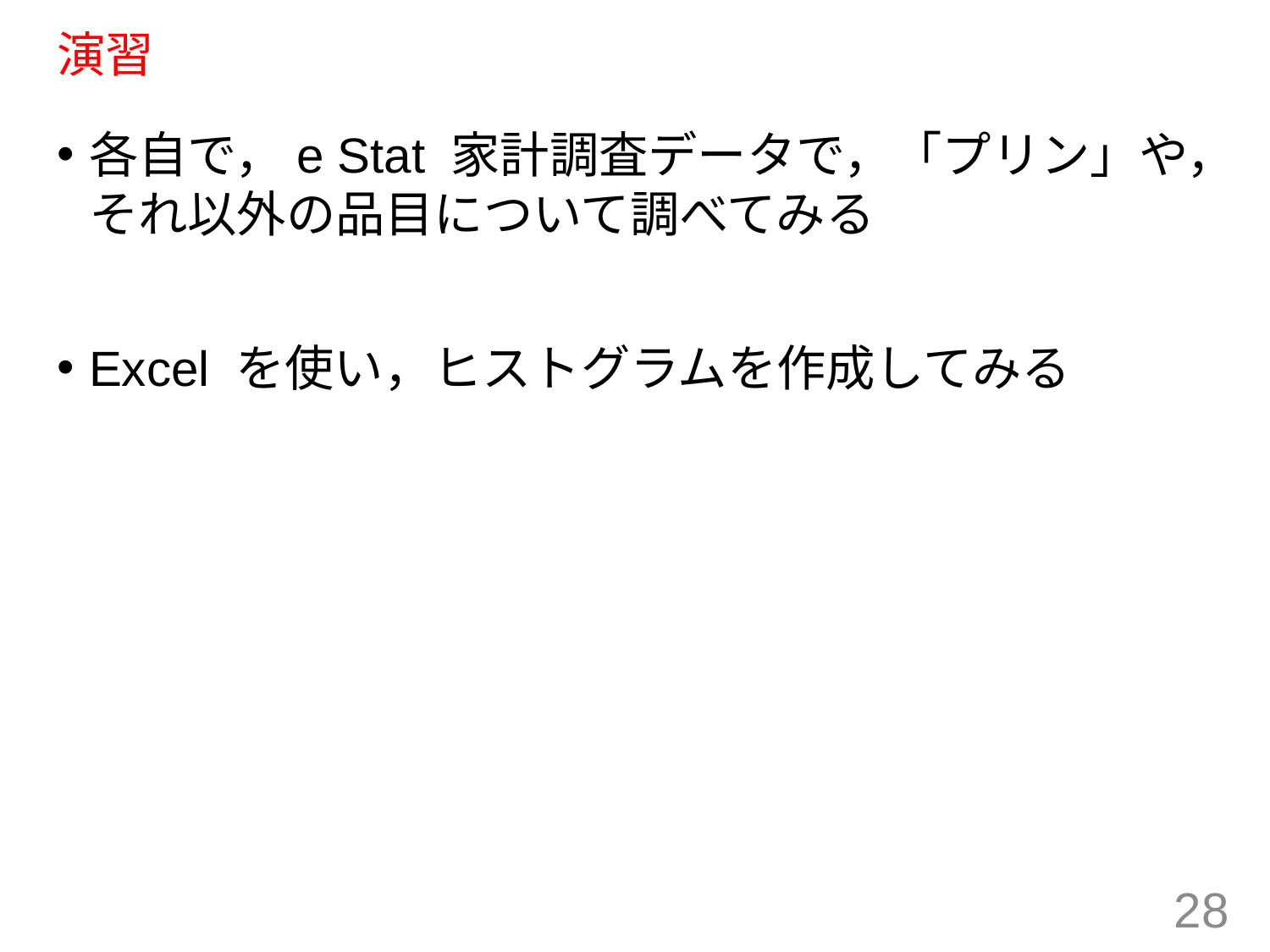

# 演習
各自で，e Stat 家計調査データで，「プリン」や，それ以外の品目について調べてみる

Excel を使い，ヒストグラムを作成してみる
28